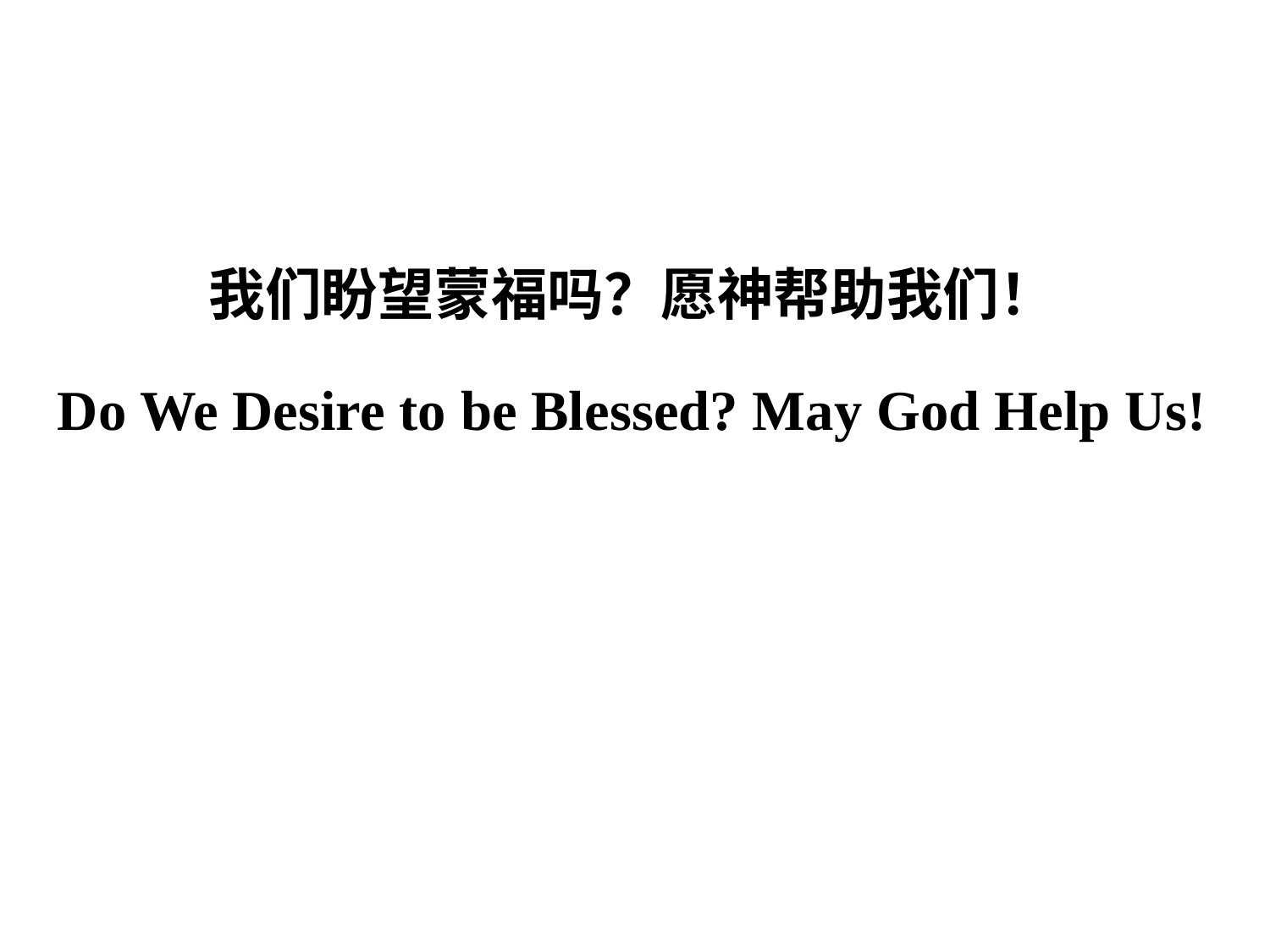

我们盼望蒙福吗？愿神帮助我们！

Do We Desire to be Blessed? May God Help Us!